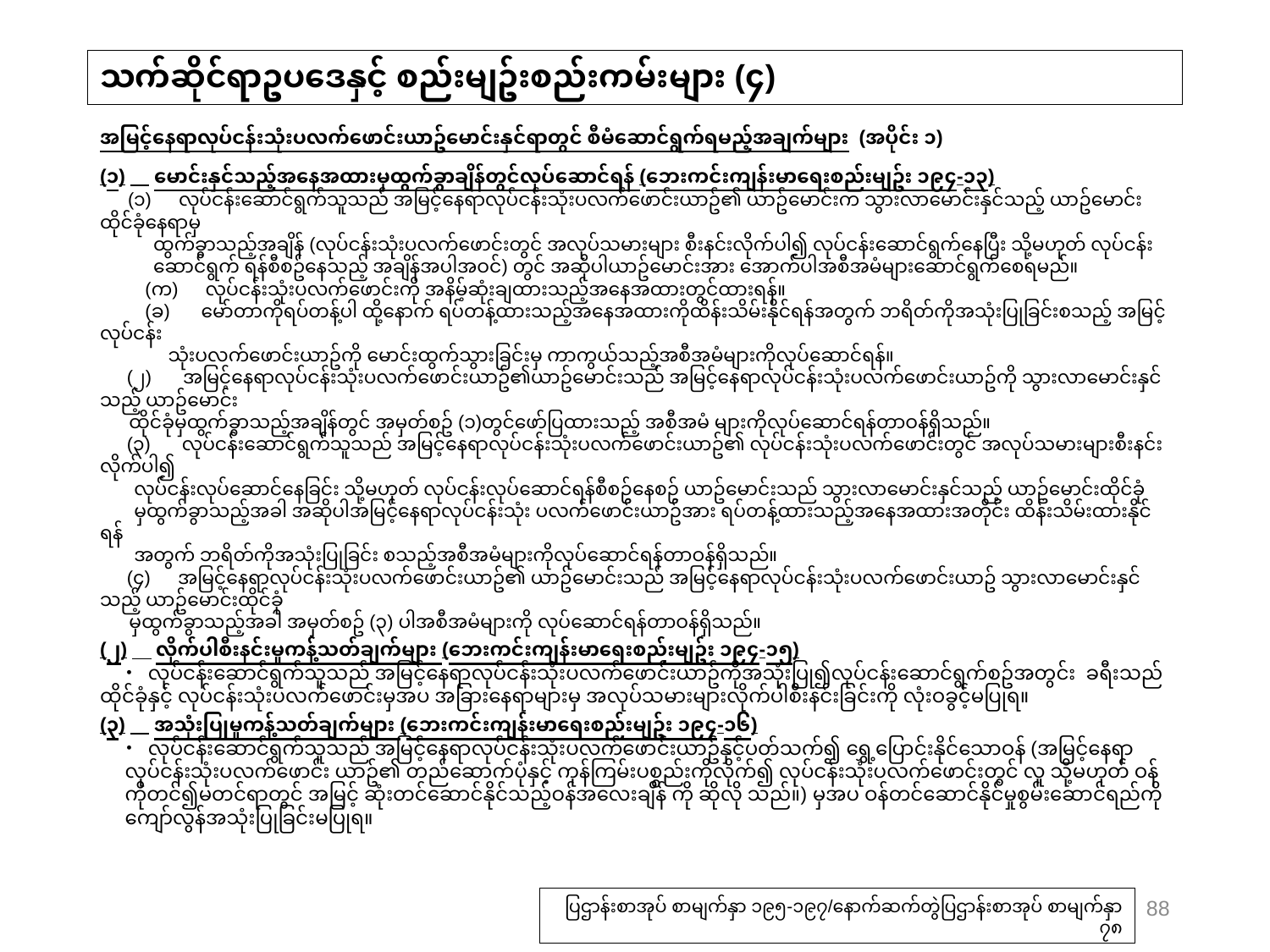

# သက်ဆိုင်ရာဥပဒေနှင့် စည်းမျဥ်းစည်းကမ်းများ (၄)
အမြင့်နေရာလုပ်ငန်းသုံးပလက်ဖောင်းယာဥ်မောင်းနှင်ရာတွင် စီမံဆောင်ရွက်ရမည့်အချက်များ  (အပိုင်း ၁)
(၁)　မောင်းနှင်သည့်အနေအထားမှထွက်ခွာချိန်တွင်လုပ်ဆောင်ရန် (ဘေးကင်းကျန်းမာရေးစည်းမျဥ်း ၁၉၄-၁၃)
　 (၁)　လုပ်ငန်းဆောင်ရွက်သူသည် အမြင့်နေရာလုပ်ငန်းသုံးပလက်ဖောင်းယာဥ်၏ ယာဥ်မောင်းက သွားလာမောင်းနှင်သည့် ယာဥ်မောင်းထိုင်ခုံနေရာမှ
           ထွက်ခွာသည့်အချိန် (လုပ်ငန်းသုံးပလက်ဖောင်းတွင် အလုပ်သမားများ စီးနင်းလိုက်ပါ၍ လုပ်ငန်းဆောင်ရွက်နေပြီး သို့မဟုတ် လုပ်ငန်း
           ဆောင်ရွက် ရန်စီစဥ်နေသည့် အချိန်အပါအဝင်) တွင် အဆိုပါယာဥ်မောင်းအား အောက်ပါအစီအမံများဆောင်ရွက်စေရမည်။
　　 (က)　လုပ်ငန်းသုံးပလက်ဖောင်းကို အနိမ့်ဆုံးချထားသည့်အနေအထားတွင်ထားရန်။
　　 (ခ)　 မော်တာကိုရပ်တန့်ပါ ထို့နောက် ရပ်တန့်ထားသည့်အနေအထားကိုထိန်းသိမ်းနိုင်ရန်အတွက် ဘရိတ်ကိုအသုံးပြုခြင်းစသည့် အမြင့်လုပ်ငန်း
              သုံးပလက်ဖောင်းယာဥ်ကို မောင်းထွက်သွားခြင်းမှ ကာကွယ်သည့်အစီအမံများကိုလုပ်ဆောင်ရန်။
　 (၂)　 အမြင့်နေရာလုပ်ငန်းသုံးပလက်ဖောင်းယာဥ်၏ယာဥ်မောင်းသည် အမြင့်နေရာလုပ်ငန်းသုံးပလက်ဖောင်းယာဥ်ကို သွားလာမောင်းနှင်သည့် ယာဥ်မောင်း
      ထိုင်ခုံမှထွက်ခွာသည့်အချိန်တွင် အမှတ်စဥ် (၁)တွင်ဖော်ပြထားသည့် အစီအမံ များကိုလုပ်ဆောင်ရန်တာဝန်ရှိသည်။
　 (၃)　 လုပ်ငန်းဆောင်ရွက်သူသည် အမြင့်နေရာလုပ်ငန်းသုံးပလက်ဖောင်းယာဥ်၏ လုပ်ငန်းသုံးပလက်ဖောင်းတွင် အလုပ်သမားများစီးနင်းလိုက်ပါ၍
       လုပ်ငန်းလုပ်ဆောင်နေခြင်း သို့မဟုတ် လုပ်ငန်းလုပ်ဆောင်ရန်စီစဥ်နေစဥ် ယာဥ်မောင်းသည် သွားလာမောင်းနှင်သည့် ယာဥ်မောင်းထိုင်ခုံ
       မှထွက်ခွာသည့်အခါ အဆိုပါအမြင့်နေရာလုပ်ငန်းသုံး ပလက်ဖောင်းယာဥ်အား ရပ်တန့်ထားသည့်အနေအထားအတိုင်း ထိန်းသိမ်းထားနိုင်ရန်
       အတွက် ဘရိတ်ကိုအသုံးပြုခြင်း စသည့်အစီအမံများကိုလုပ်ဆောင်ရန်တာဝန်ရှိသည်။
　 (၄)　အမြင့်နေရာလုပ်ငန်းသုံးပလက်ဖောင်းယာဥ်၏ ယာဥ်မောင်းသည် အမြင့်နေရာလုပ်ငန်းသုံးပလက်ဖောင်းယာဥ် သွားလာမောင်းနှင်သည့် ယာဥ်မောင်းထိုင်ခုံ
      မှထွက်ခွာသည့်အခါ အမှတ်စဥ် (၃) ပါအစီအမံများကို လုပ်ဆောင်ရန်တာဝန်ရှိသည်။
(၂)　လိုက်ပါစီးနင်းမှုကန့်သတ်ချက်များ (ဘေးကင်းကျန်းမာရေးစည်းမျဥ်း ၁၉၄-၁၅)
　・ လုပ်ငန်းဆောင်ရွက်သူသည် အမြင့်နေရာလုပ်ငန်းသုံးပလက်ဖောင်းယာဥ်ကိုအသုံးပြု၍လုပ်ငန်းဆောင်ရွက်စဥ်အတွင်း  ခရီးသည်ထိုင်ခုံနှင့် လုပ်ငန်းသုံးပလက်ဖောင်းမှအပ အခြားနေရာများမှ အလုပ်သမားများလိုက်ပါစီးနင်းခြင်းကို လုံးဝခွင့်မပြုရ။
(၃)　အသုံးပြုမှုကန့်သတ်ချက်များ (ဘေးကင်းကျန်းမာရေးစည်းမျဥ်း ၁၉၄-၁၆)
　・ လုပ်ငန်းဆောင်ရွက်သူသည် အမြင့်နေရာလုပ်ငန်းသုံးပလက်ဖောင်းယာဥ်နှင့်ပတ်သက်၍ ရွှေ့ပြောင်းနိုင်သောဝန် (အမြင့်နေရာလုပ်ငန်းသုံးပလက်ဖောင်း ယာဥ်၏ တည်ဆောက်ပုံနှင့် ကုန်ကြမ်းပစ္စည်းကိုလိုက်၍ လုပ်ငန်းသုံးပလက်ဖောင်းတွင် လူ သို့မဟုတ် ဝန်ကိုတင်၍မတင်ရာတွင် အမြင့် ဆုံးတင်ဆောင်နိုင်သည့်ဝန်အလေးချိန် ကို ဆိုလို သည်။) မှအပ ဝန်တင်ဆောင်နိုင်မှုစွမ်းဆောင်ရည်ကိုကျော်လွန်‌အသုံးပြုခြင်းမပြုရ။
88
ပြဌာန်းစာအုပ် စာမျက်နှာ ၁၉၅-၁၉၇/နောက်ဆက်တွဲပြဌာန်းစာအုပ် စာမျက်နှာ ၇၈